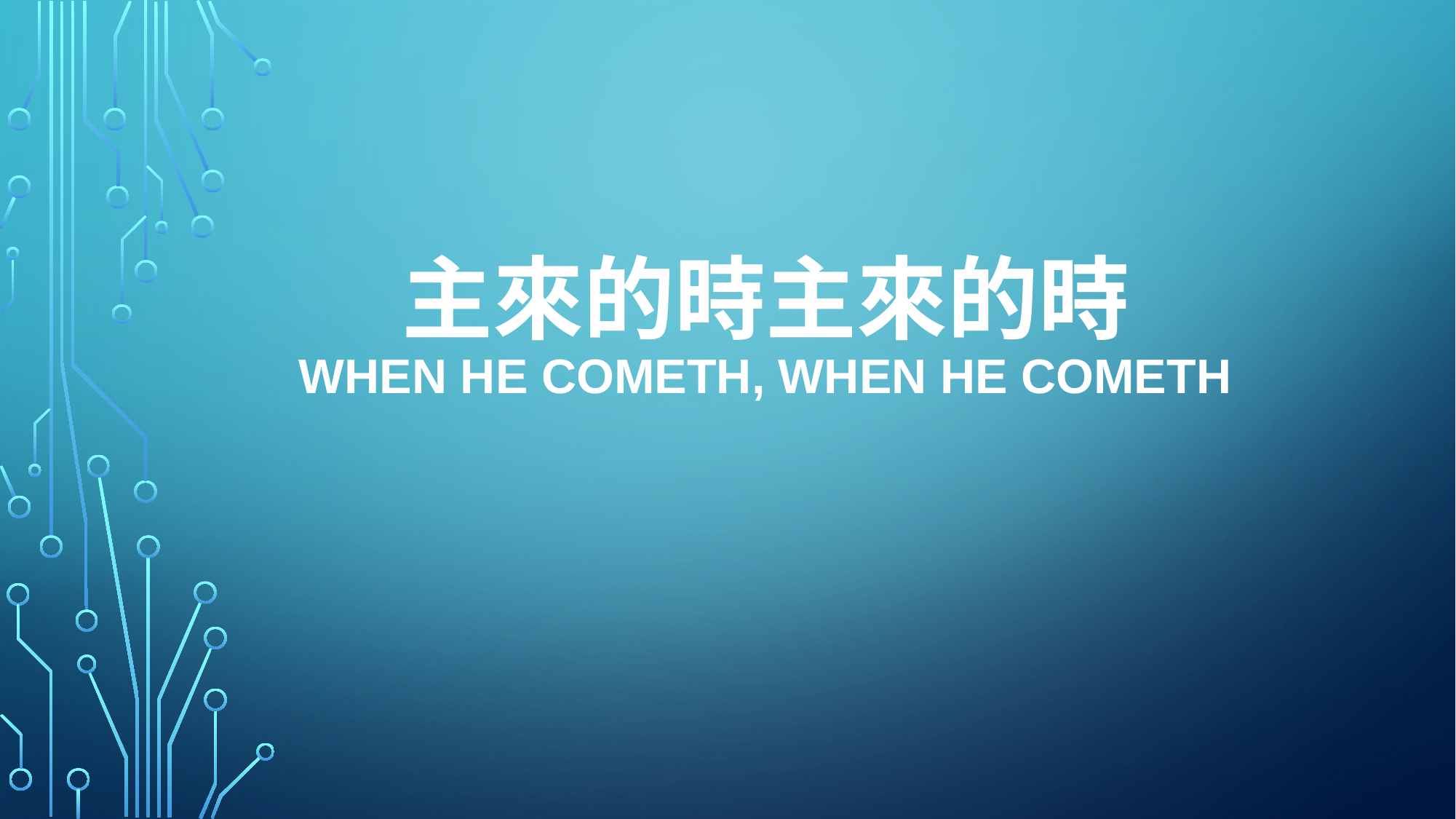

# 主來的時主來的時 when he cometh, when he cometh